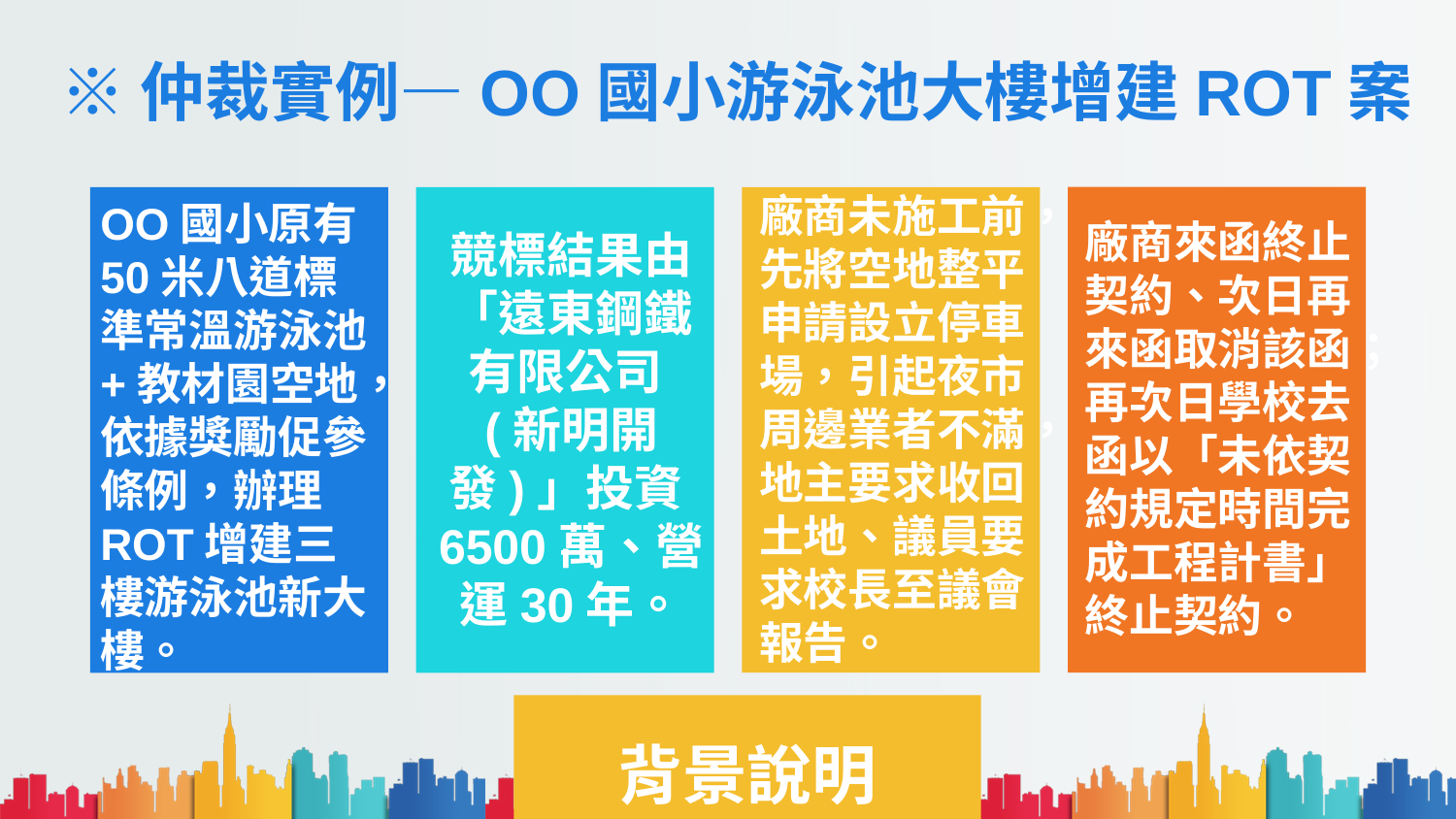

# ※仲裁實例—OO國小游泳池大樓增建ROT案
OO國小原有50米八道標準常溫游泳池+教材園空地，依據獎勵促參條例，辦理ROT增建三樓游泳池新大樓。

競標結果由「遠東鋼鐵有限公司(新明開發)」投資6500萬、營運30年。

廠商未施工前，先將空地整平申請設立停車場，引起夜市周邊業者不滿，地主要求收回土地、議員要求校長至議會報告。

廠商來函終止契約、次日再來函取消該函；再次日學校去函以「未依契約規定時間完成工程計書」終止契約。

背景說明